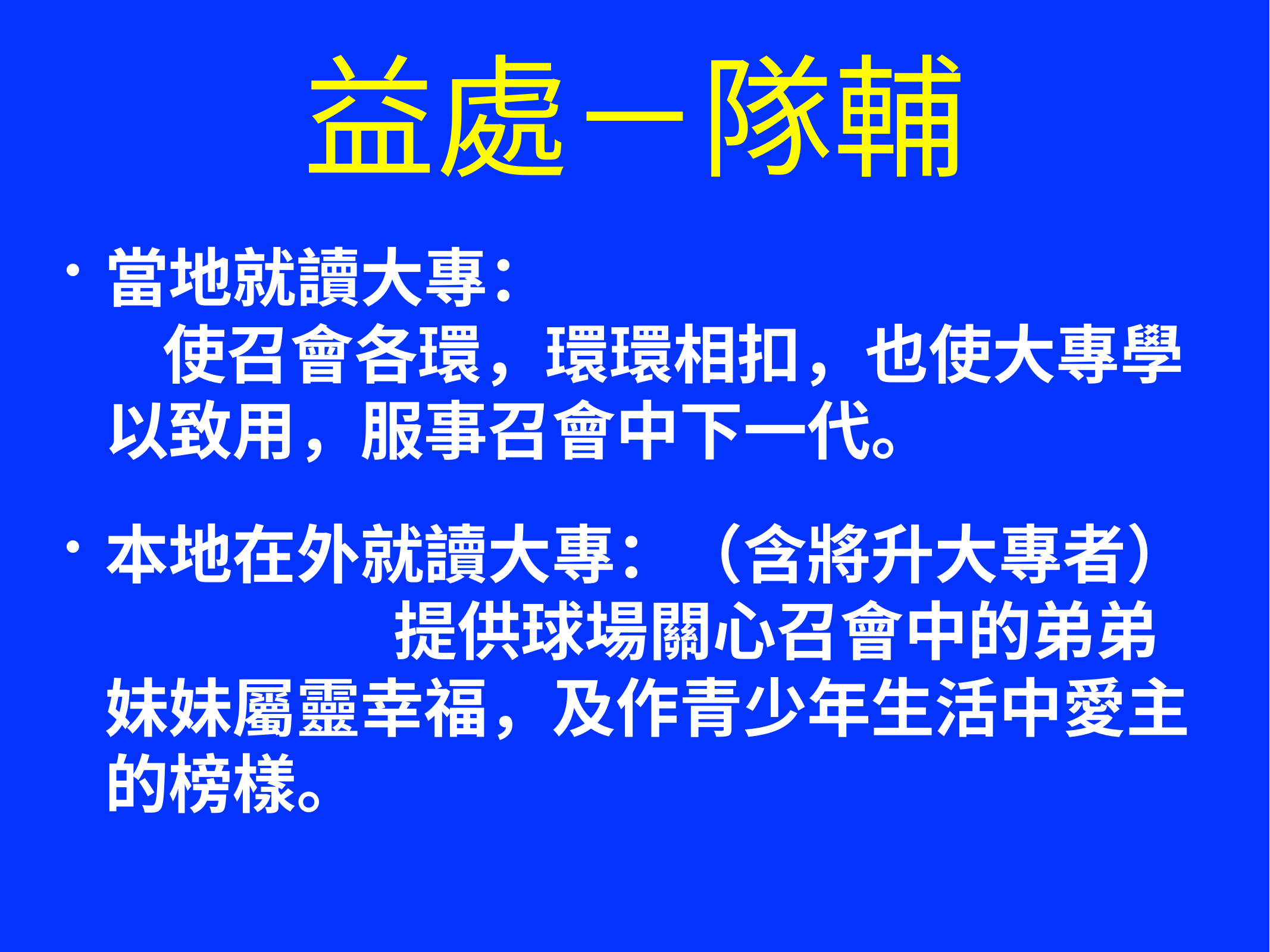

# 益處－隊輔
當地就讀大專：                                                  使召會各環，環環相扣，也使大專學以致用，服事召會中下一代。
本地在外就讀大專：（含將升大專者）                     提供球場關心召會中的弟弟妹妹屬靈幸福，及作青少年生活中愛主的榜樣。